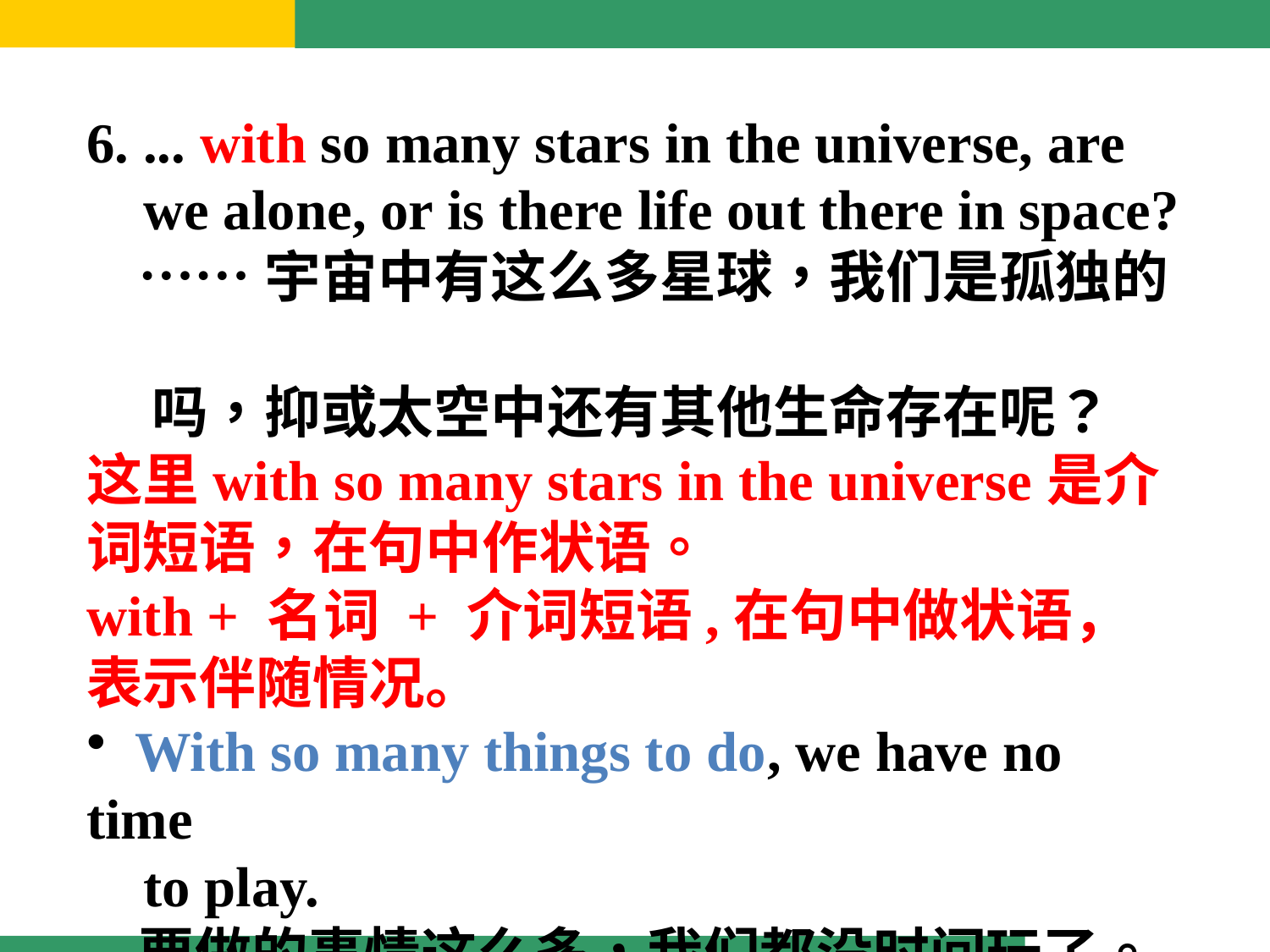

6. ... with so many stars in the universe, are
    we alone, or is there life out there in space?
    ……宇宙中有这么多星球，我们是孤独的
    吗，抑或太空中还有其他生命存在呢？
这里with so many stars in the universe是介 词短语，在句中作状语。
with + 名词 + 介词短语,在句中做状语，表示伴随情况。
  With so many things to do, we have no time
    to play.
   要做的事情这么多，我们都没时间玩了。